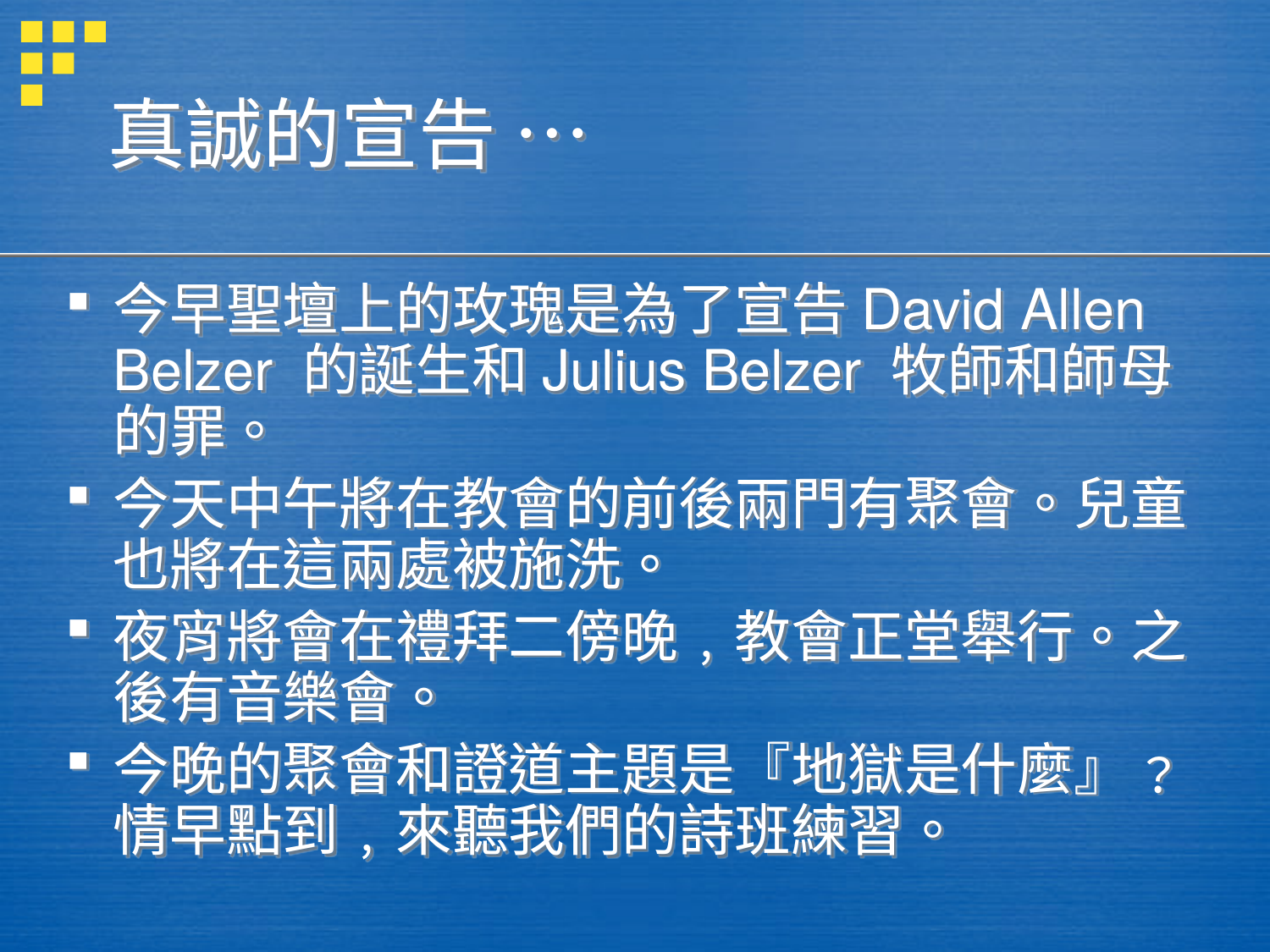

# 真誠的宣告 …
今早聖壇上的玫瑰是為了宣告David Allen Belzer 的誕生和Julius Belzer 牧師和師母的罪。
今天中午將在教會的前後兩門有聚會。兒童也將在這兩處被施洗。
夜宵將會在禮拜二傍晚﹐教會正堂舉行。之後有音樂會。
今晚的聚會和證道主題是『地獄是什麼』﹖情早點到﹐來聽我們的詩班練習。